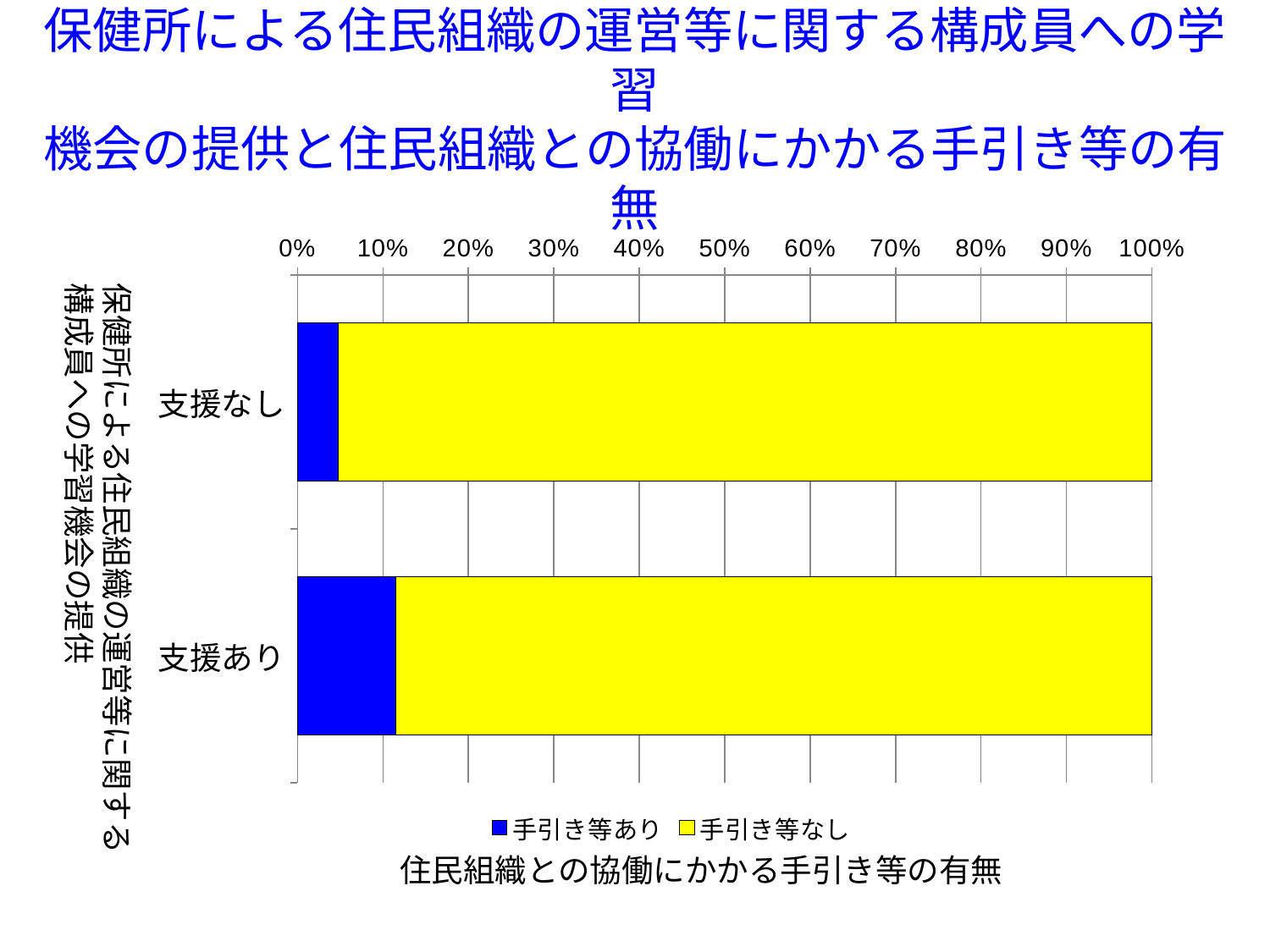

# 保健所による住民組織の運営等に関する構成員への学習 機会の提供と住民組織との協働にかかる手引き等の有無

### Chart

| Category | 手引き等あり | 手引き等なし |
|---|---|---|
| 支援なし | 32.0 | 636.0 |
| 支援あり | 19.0 | 146.0 |
保健所による住民組織の運営等に関する
構成員への学習機会の提供
住民組織との協働にかかる手引き等の有無